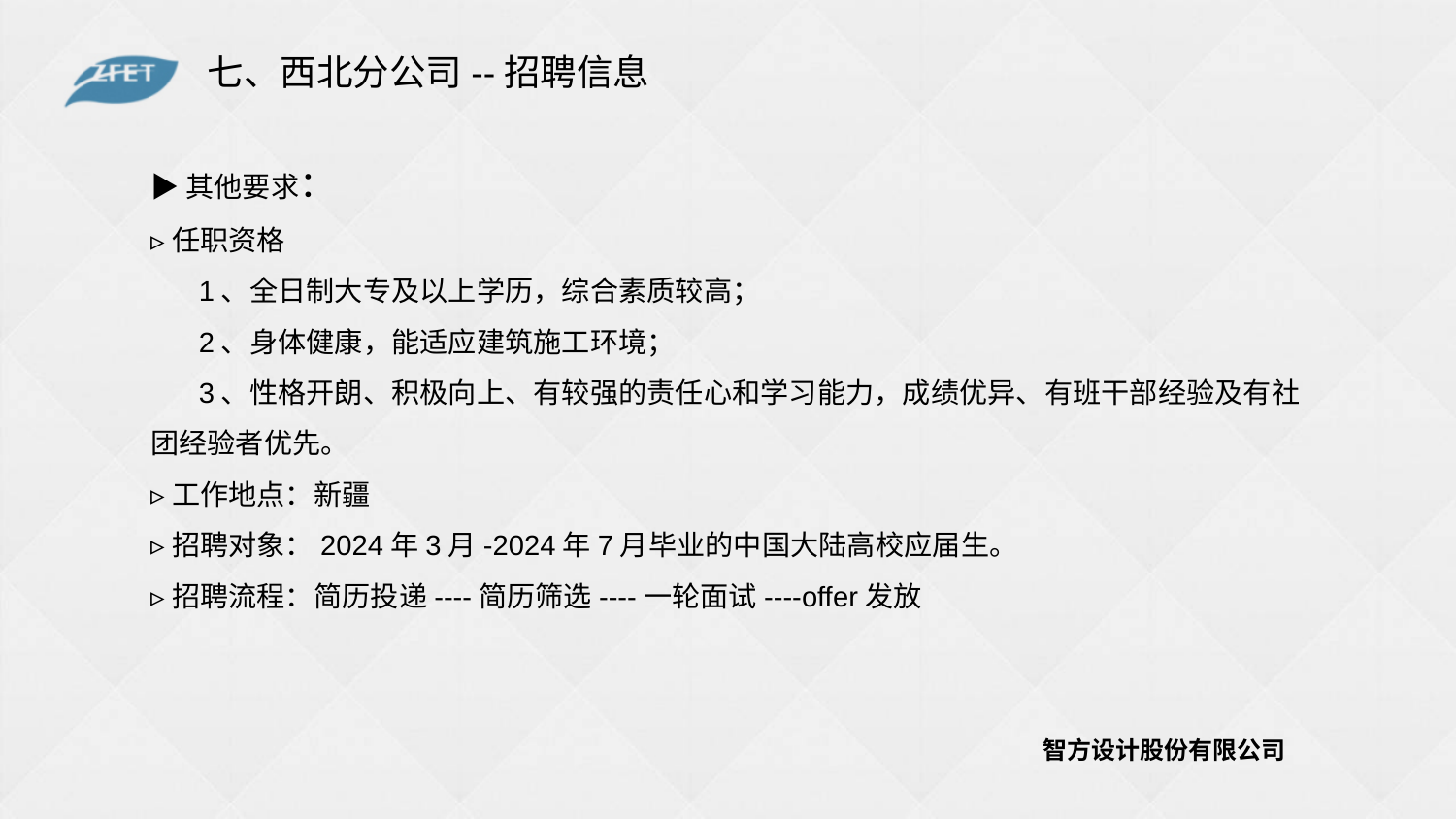

七、西北分公司--招聘信息
▶其他要求：
▹任职资格
      1、全日制大专及以上学历，综合素质较高；
      2、身体健康，能适应建筑施工环境；
      3、性格开朗、积极向上、有较强的责任心和学习能力，成绩优异、有班干部经验及有社团经验者优先。
▹工作地点：新疆
▹招聘对象：2024年3月-2024年7月毕业的中国大陆高校应届生。
▹招聘流程：简历投递----简历筛选----一轮面试----offer发放

          智方设计股份有限公司